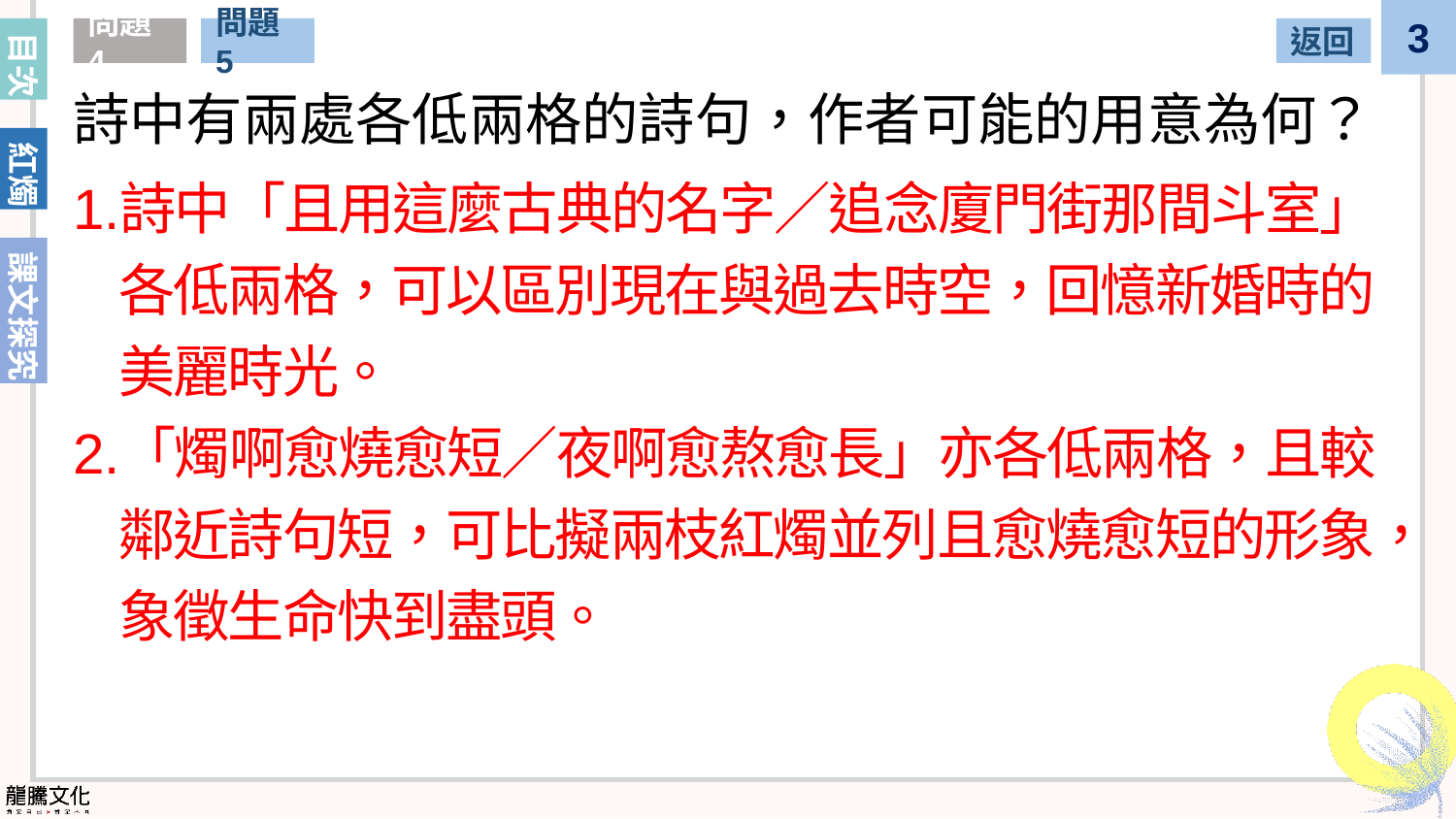

問題4
問題5
返回
詩中有兩處各低兩格的詩句，作者可能的用意為何？
詩中「且用這麼古典的名字／追念廈門街那間斗室」各低兩格，可以區別現在與過去時空，回憶新婚時的美麗時光。
「燭啊愈燒愈短／夜啊愈熬愈長」亦各低兩格，且較鄰近詩句短，可比擬兩枝紅燭並列且愈燒愈短的形象，象徵生命快到盡頭。